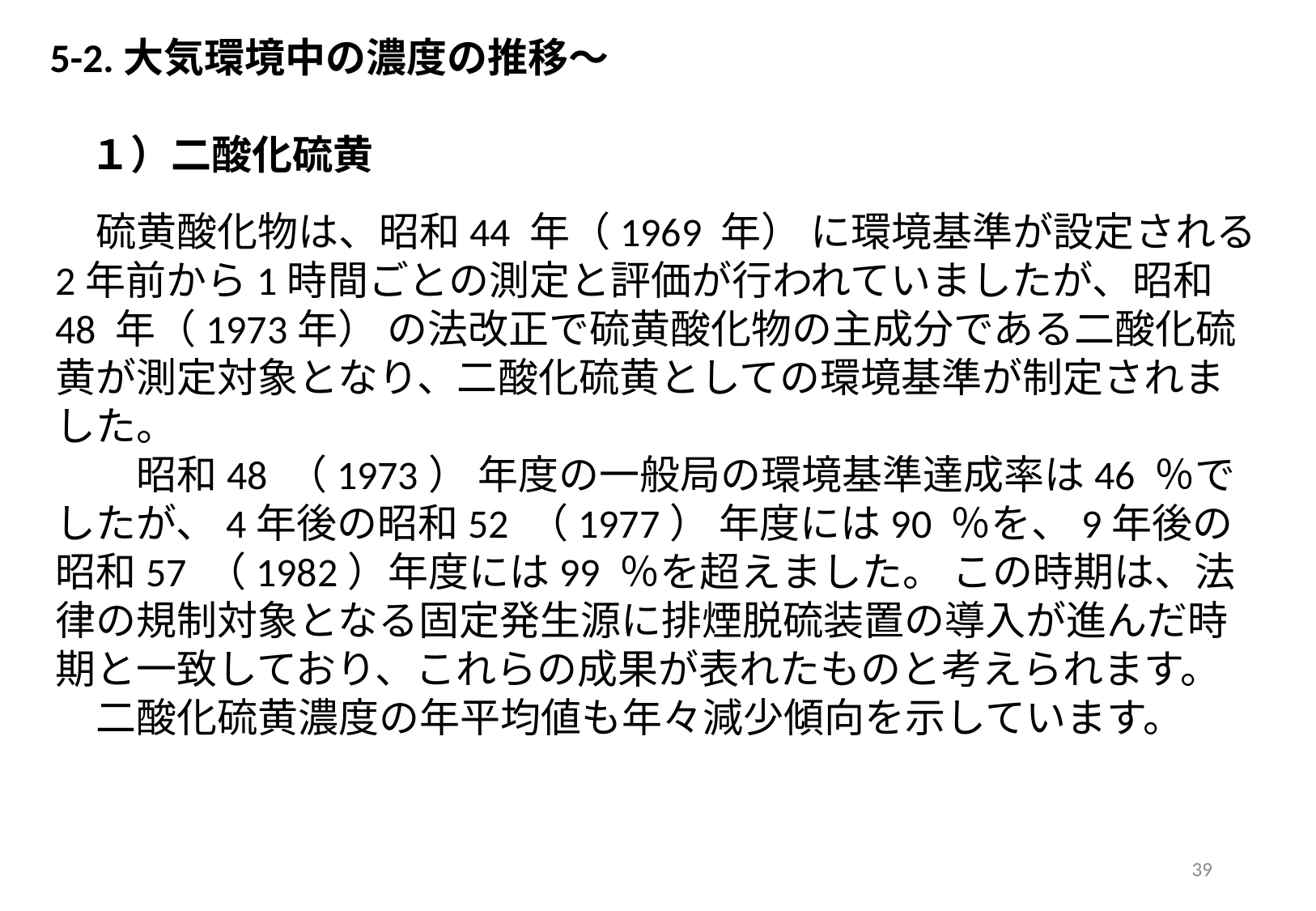

5-2.大気環境中の濃度の推移～

　１）二酸化硫黄
　硫黄酸化物は、昭和44 年（1969 年） に環境基準が設定される2年前から1時間ごとの測定と評価が行われていましたが、昭和48 年（1973年） の法改正で硫黄酸化物の主成分である二酸化硫黄が測定対象となり、二酸化硫黄としての環境基準が制定されました。
　　昭和48 （1973） 年度の一般局の環境基準達成率は46 ％でしたが、4年後の昭和52 （1977） 年度には90 ％を、9年後の昭和57 （1982）年度には99 ％を超えました。 この時期は、法律の規制対象となる固定発生源に排煙脱硫装置の導入が進んだ時期と一致しており、これらの成果が表れたものと考えられます。
　二酸化硫黄濃度の年平均値も年々減少傾向を示しています。

39